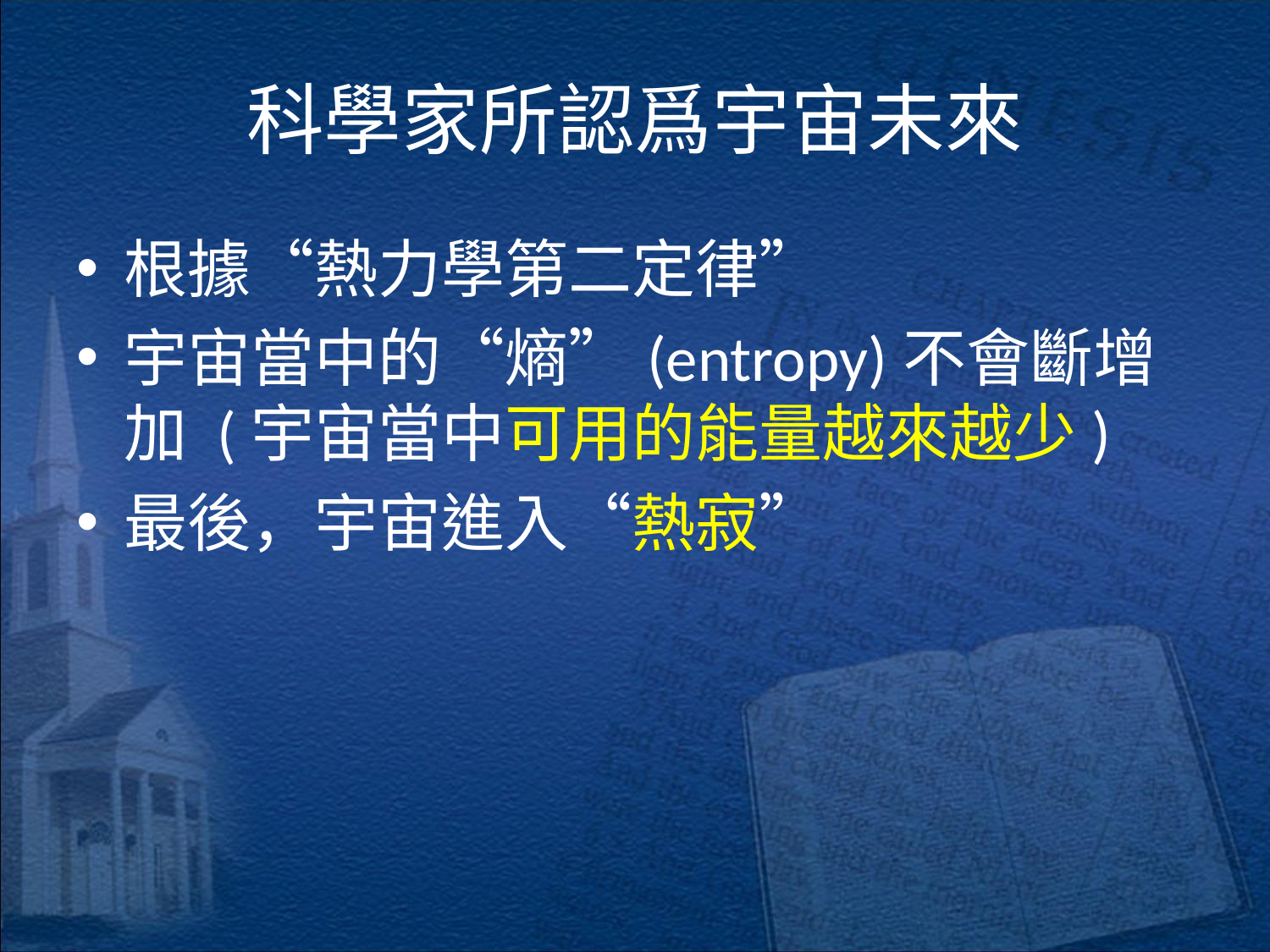

# 科學家所認爲宇宙未來
根據“熱力學第二定律”
宇宙當中的“熵”(entropy)不會斷增加 (宇宙當中可用的能量越來越少)
最後，宇宙進入“熱寂”